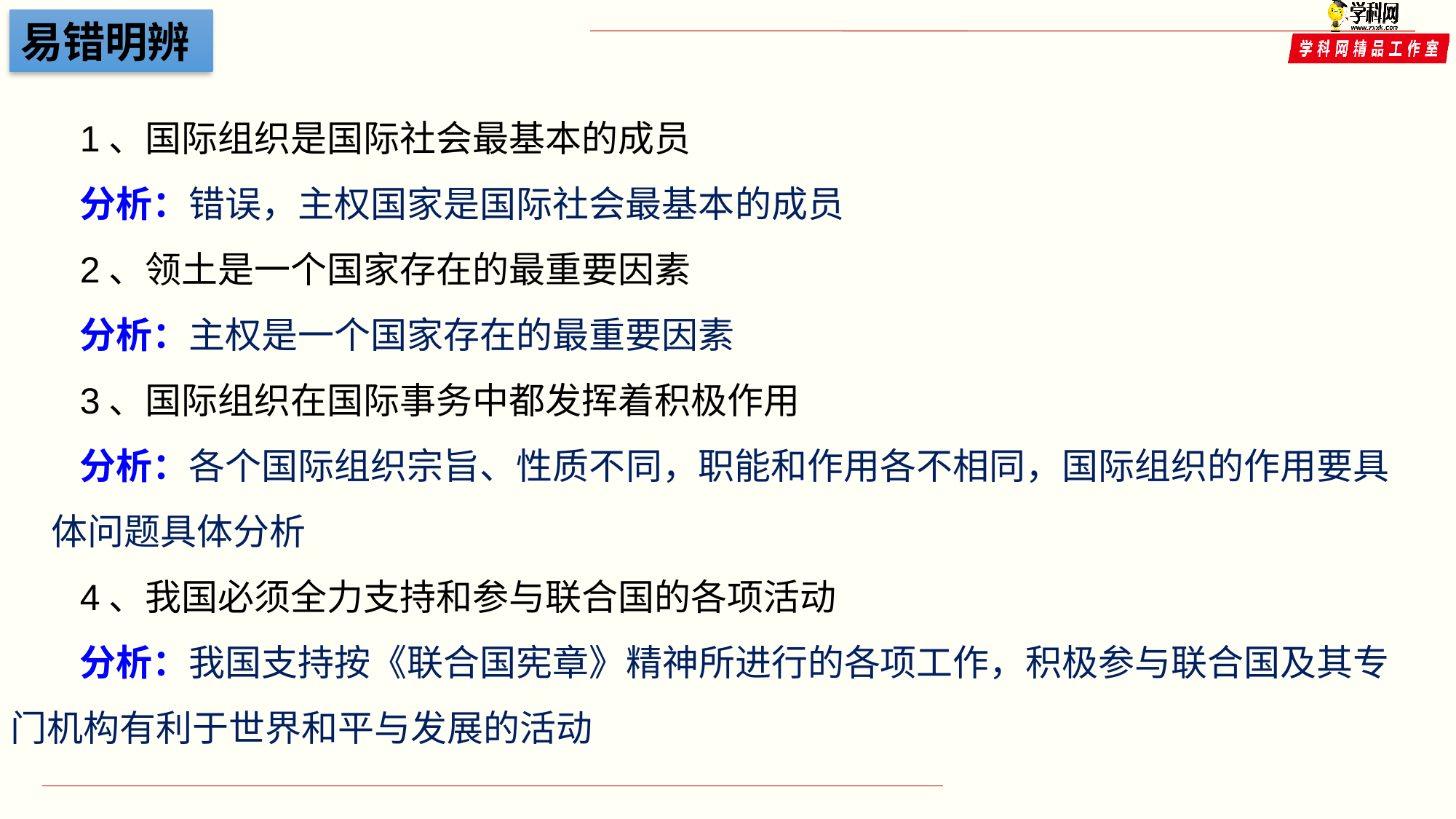

易错明辨

1、国际组织是国际社会最基本的成员
分析：错误，主权国家是国际社会最基本的成员
2、领土是一个国家存在的最重要因素
分析：主权是一个国家存在的最重要因素
3、国际组织在国际事务中都发挥着积极作用
分析：各个国际组织宗旨、性质不同，职能和作用各不相同，国际组织的作用要具          体问题具体分析
4、我国必须全力支持和参与联合国的各项活动
分析：我国支持按《联合国宪章》精神所进行的各项工作，积极参与联合国及其专     门机构有利于世界和平与发展的活动